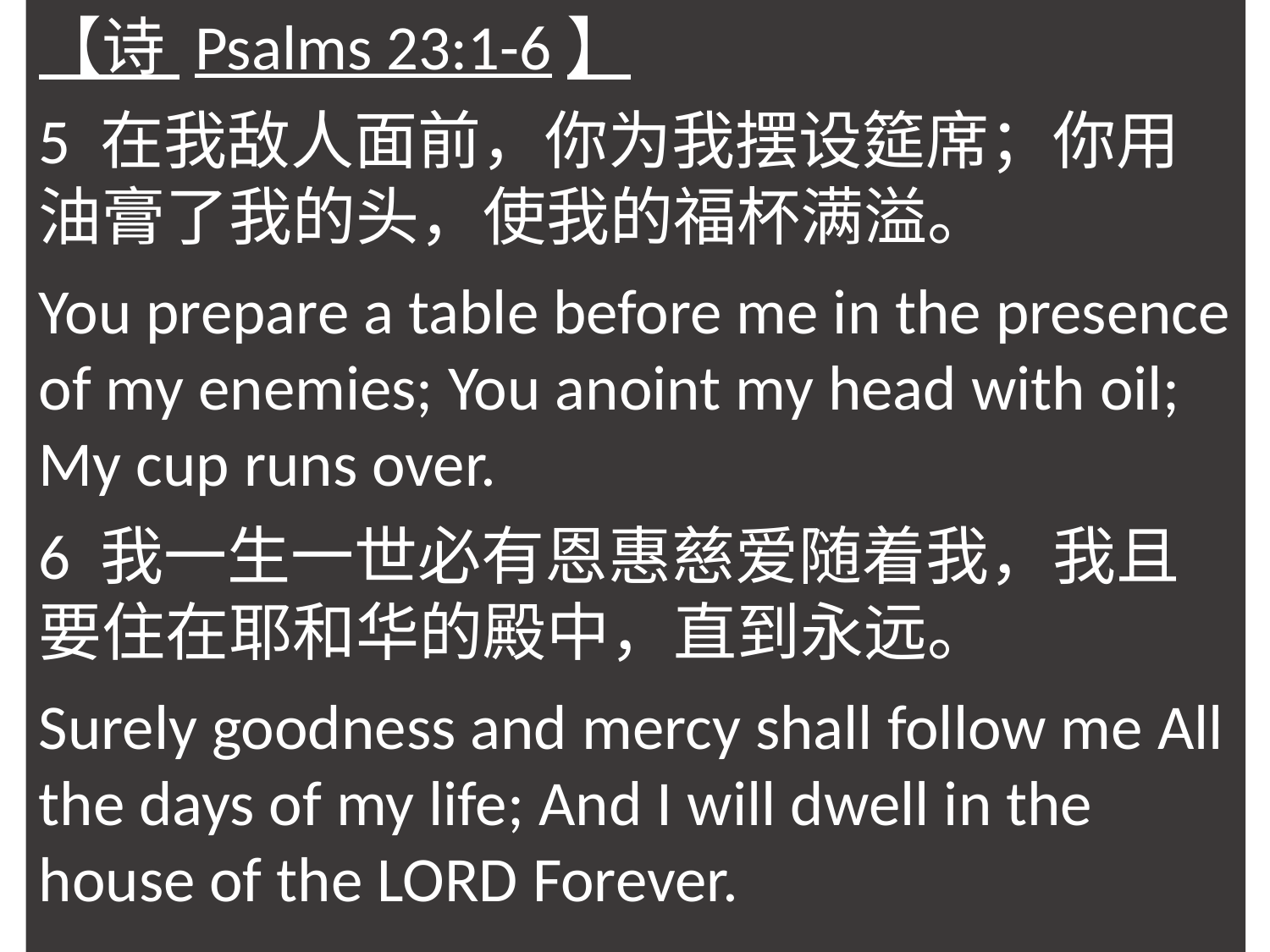

【诗 Psalms 23:1-6】
5 在我敌人面前，你为我摆设筵席；你用油膏了我的头，使我的福杯满溢。
You prepare a table before me in the presence of my enemies; You anoint my head with oil; My cup runs over.
6 我一生一世必有恩惠慈爱随着我，我且要住在耶和华的殿中，直到永远。
Surely goodness and mercy shall follow me All the days of my life; And I will dwell in the house of the LORD Forever.